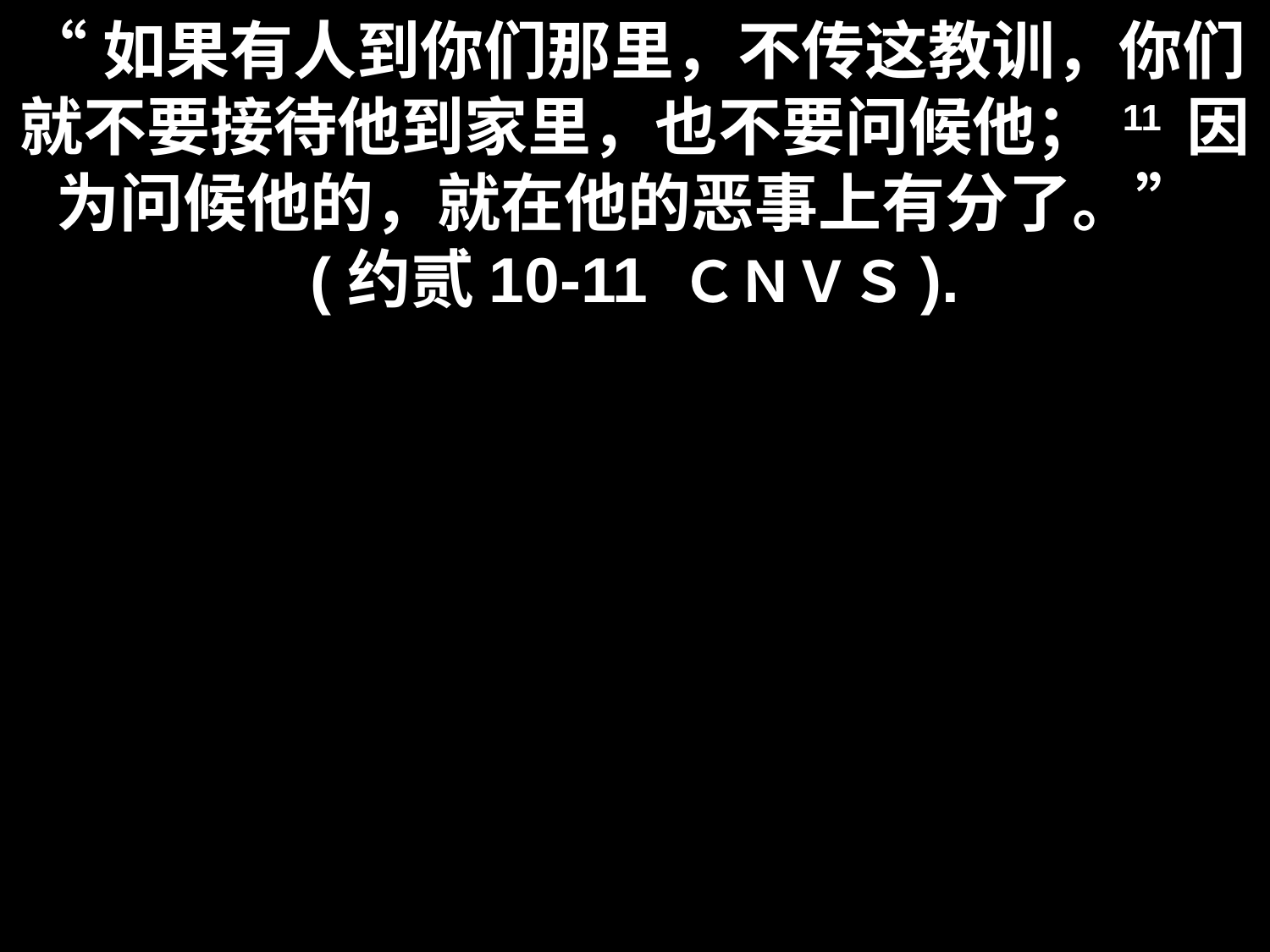

# “如果有人到你们那里，不传这教训，你们就不要接待他到家里，也不要问候他； 11 因为问候他的，就在他的恶事上有分了。” (约贰10-11 ＣＮＶＳ).